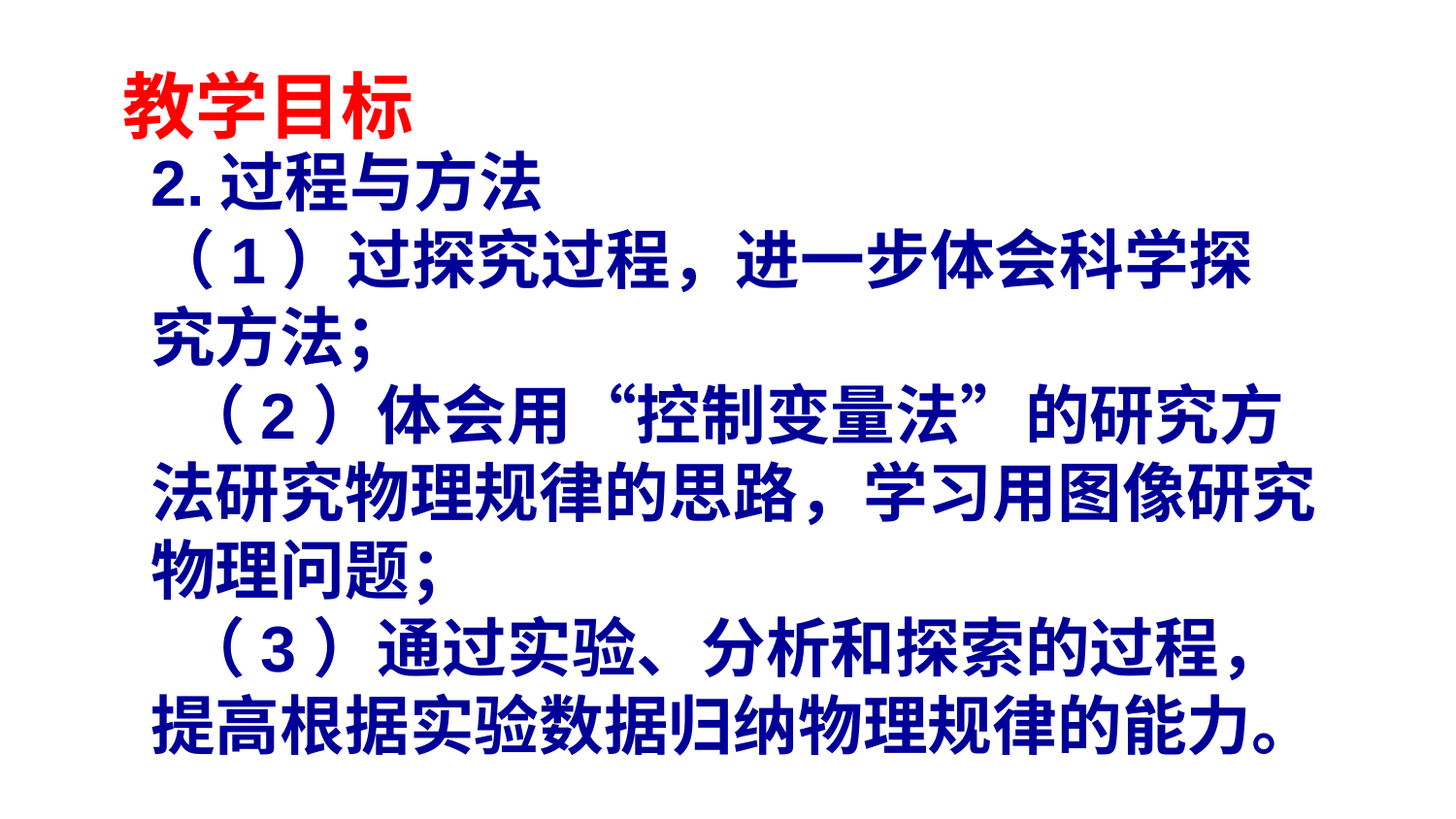

教学目标
2.过程与方法
（1）过探究过程，进一步体会科学探究方法；
 （2）体会用“控制变量法”的研究方法研究物理规律的思路，学习用图像研究物理问题；
 （3）通过实验、分析和探索的过程，提高根据实验数据归纳物理规律的能力。